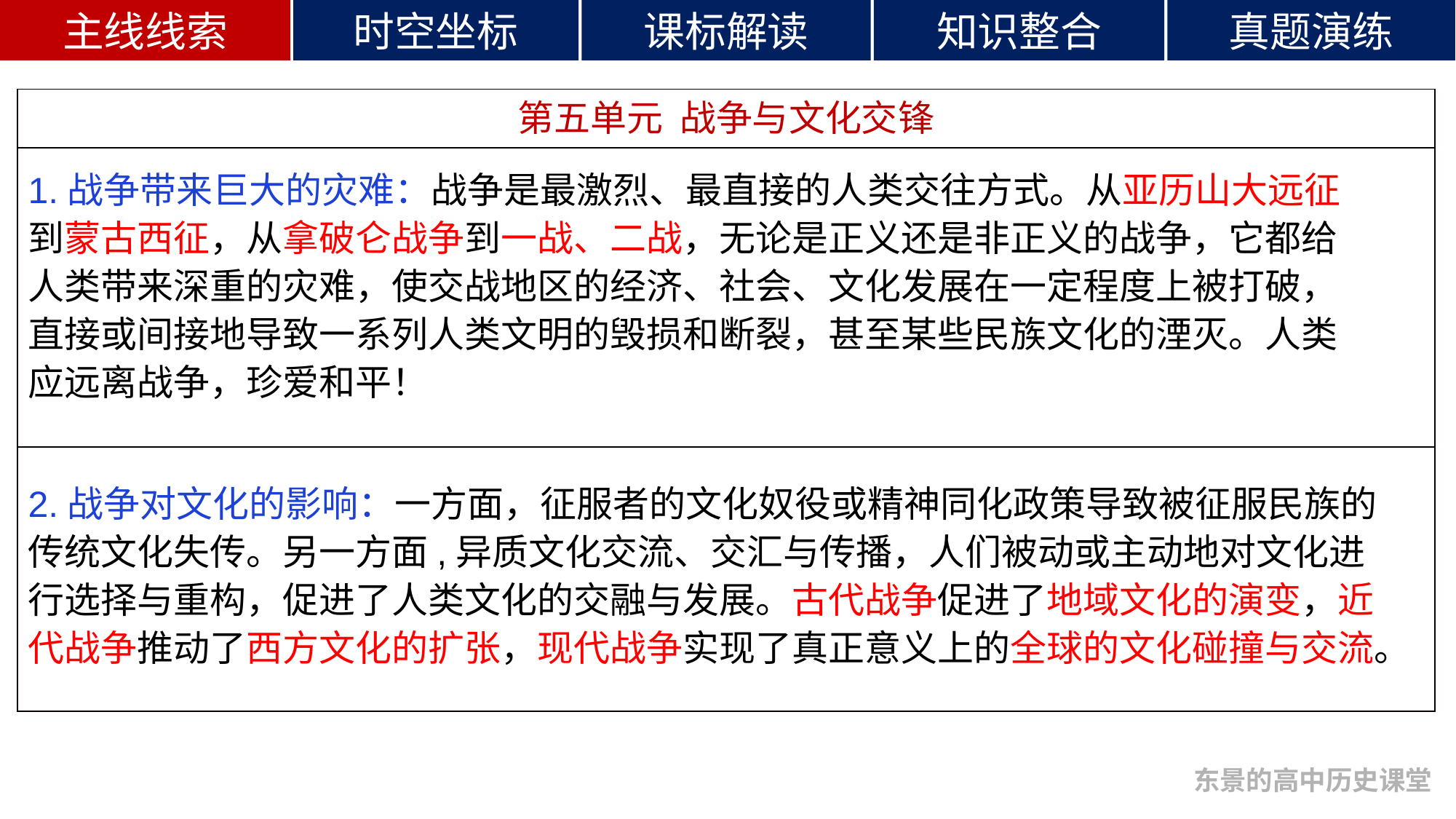

| 第五单元 战争与文化交锋 |
| --- |
|  |
|  |
1.战争带来巨大的灾难：战争是最激烈、最直接的人类交往方式。从亚历山大远征到蒙古西征，从拿破仑战争到一战、二战，无论是正义还是非正义的战争，它都给人类带来深重的灾难，使交战地区的经济、社会、文化发展在一定程度上被打破，直接或间接地导致一系列人类文明的毁损和断裂，甚至某些民族文化的湮灭。人类应远离战争，珍爱和平！
2.战争对文化的影响：一方面，征服者的文化奴役或精神同化政策导致被征服民族的传统文化失传。另一方面,异质文化交流、交汇与传播，人们被动或主动地对文化进行选择与重构，促进了人类文化的交融与发展。古代战争促进了地域文化的演变，近代战争推动了西方文化的扩张，现代战争实现了真正意义上的全球的文化碰撞与交流。